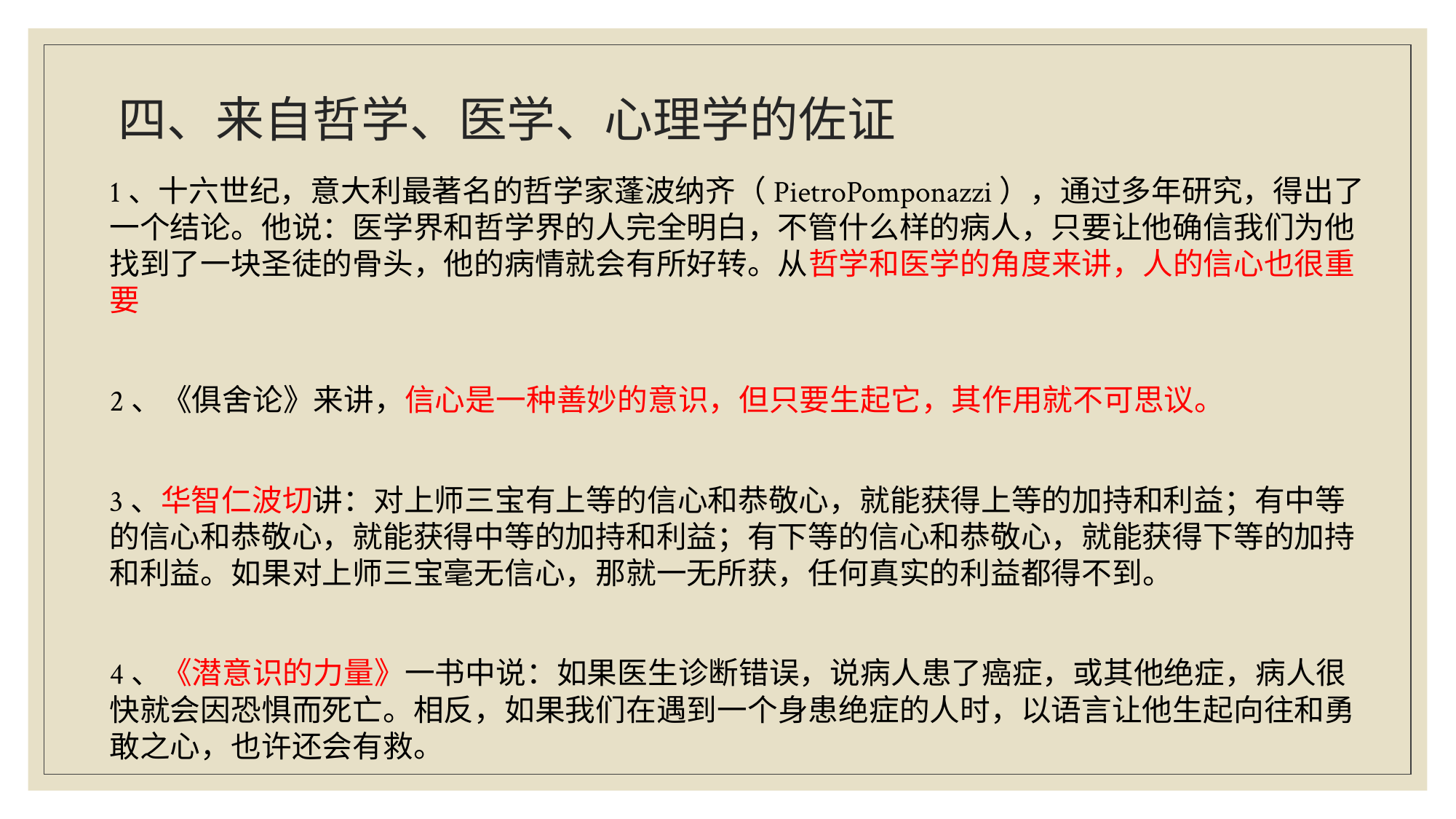

# 四、来自哲学、医学、心理学的佐证
1、十六世纪，意大利最著名的哲学家蓬波纳齐（PietroPomponazzi），通过多年研究，得出了一个结论。他说：医学界和哲学界的人完全明白，不管什么样的病人，只要让他确信我们为他找到了一块圣徒的骨头，他的病情就会有所好转。从哲学和医学的角度来讲，人的信心也很重要

2、《俱舍论》来讲，信心是一种善妙的意识，但只要生起它，其作用就不可思议。

3、华智仁波切讲：对上师三宝有上等的信心和恭敬心，就能获得上等的加持和利益；有中等的信心和恭敬心，就能获得中等的加持和利益；有下等的信心和恭敬心，就能获得下等的加持和利益。如果对上师三宝毫无信心，那就一无所获，任何真实的利益都得不到。

4、《潜意识的力量》一书中说：如果医生诊断错误，说病人患了癌症，或其他绝症，病人很快就会因恐惧而死亡。相反，如果我们在遇到一个身患绝症的人时，以语言让他生起向往和勇敢之心，也许还会有救。